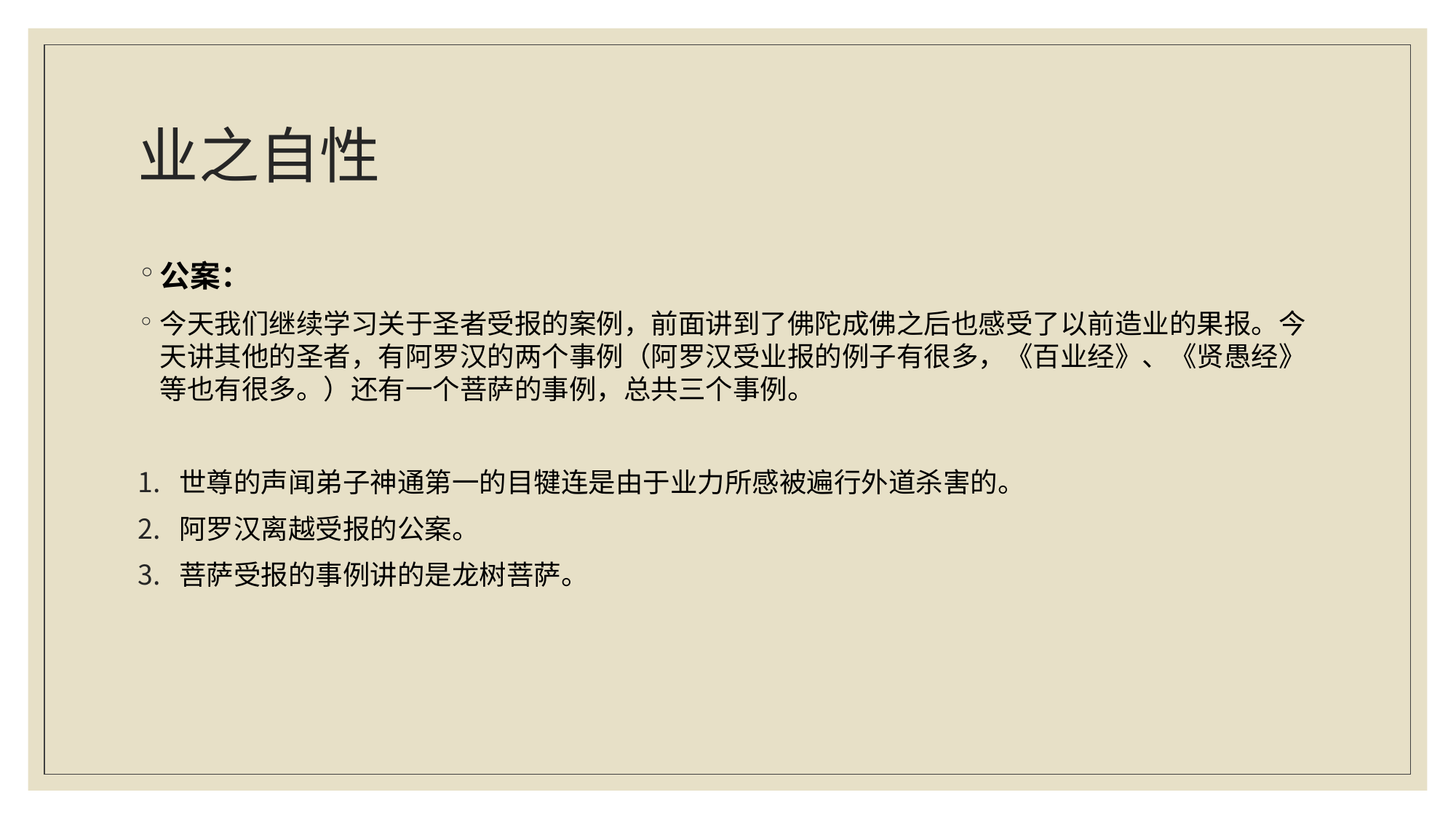

# 业之自性
公案：
今天我们继续学习关于圣者受报的案例，前面讲到了佛陀成佛之后也感受了以前造业的果报。今天讲其他的圣者，有阿罗汉的两个事例（阿罗汉受业报的例子有很多，《百业经》、《贤愚经》等也有很多。）还有一个菩萨的事例，总共三个事例。

世尊的声闻弟子神通第一的目犍连是由于业力所感被遍行外道杀害的。
阿罗汉离越受报的公案。
菩萨受报的事例讲的是龙树菩萨。